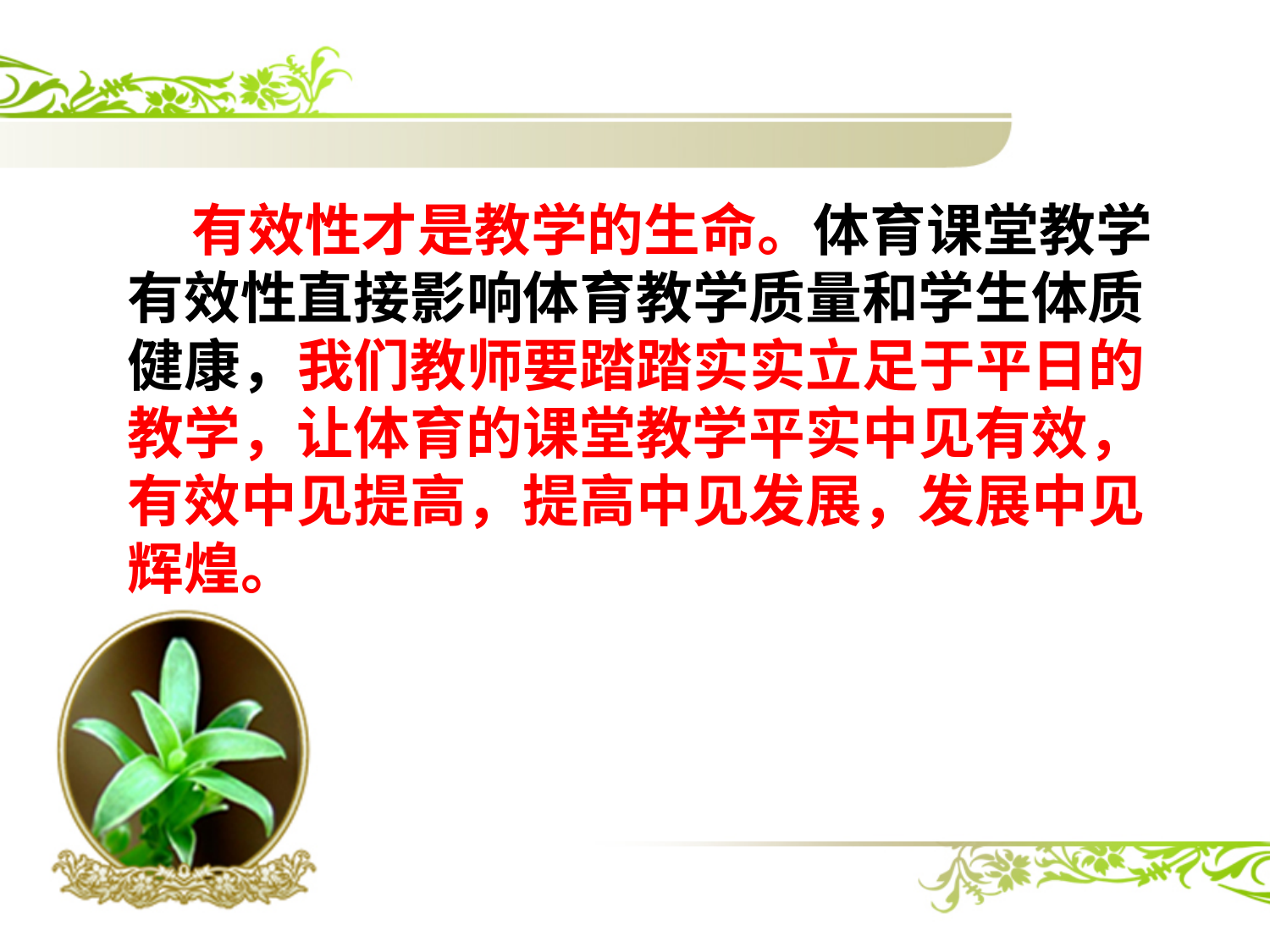

有效性才是教学的生命。体育课堂教学有效性直接影响体育教学质量和学生体质健康，我们教师要踏踏实实立足于平日的教学，让体育的课堂教学平实中见有效，有效中见提高，提高中见发展，发展中见辉煌。